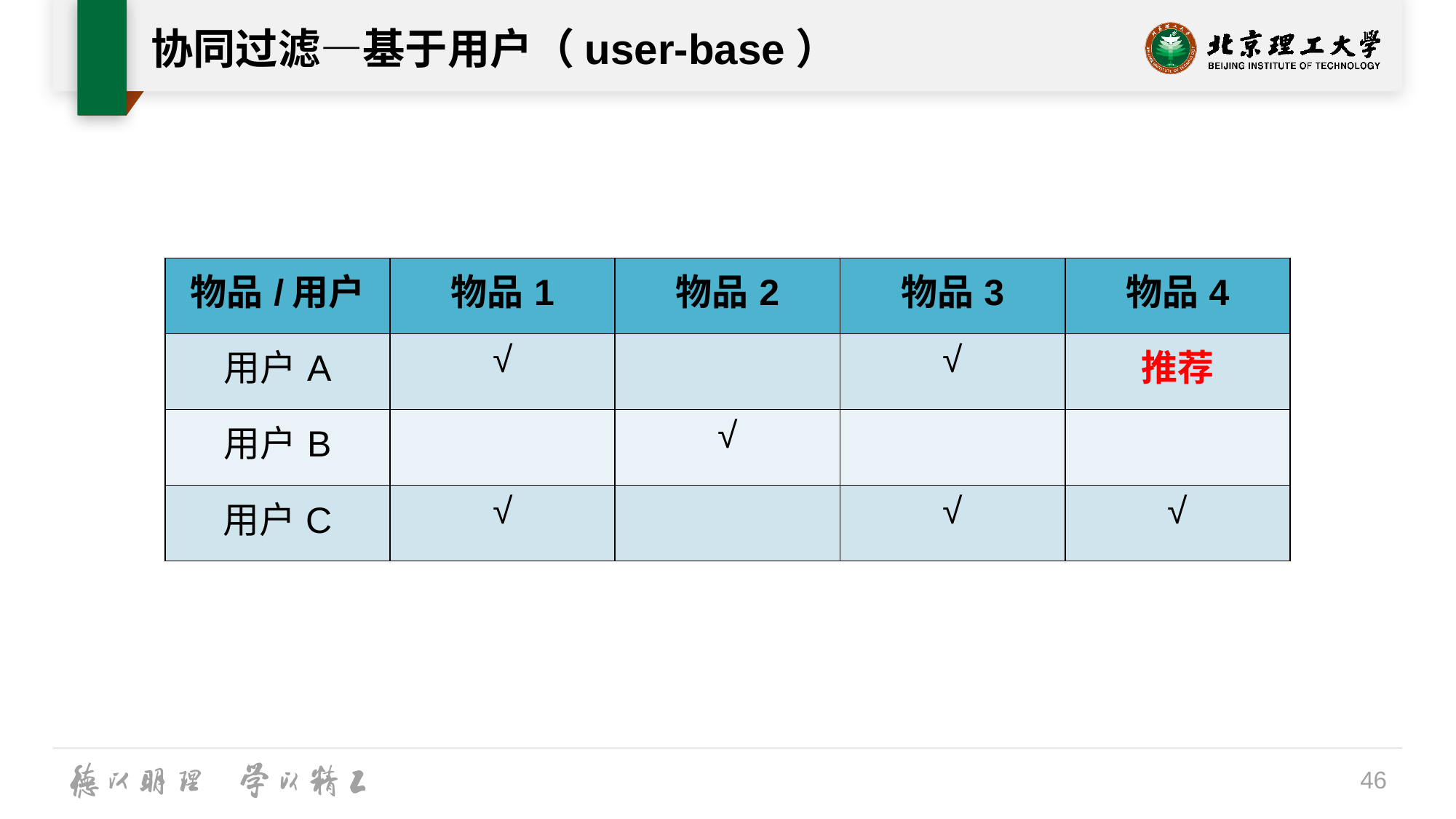

# 协同过滤—基于用户（user-base）
| 物品/用户 | 物品1 | 物品2 | 物品3 | 物品4 |
| --- | --- | --- | --- | --- |
| 用户A | √ |  | √ | 推荐 |
| 用户B |  | √ |  |  |
| 用户C | √ |  | √ | √ |